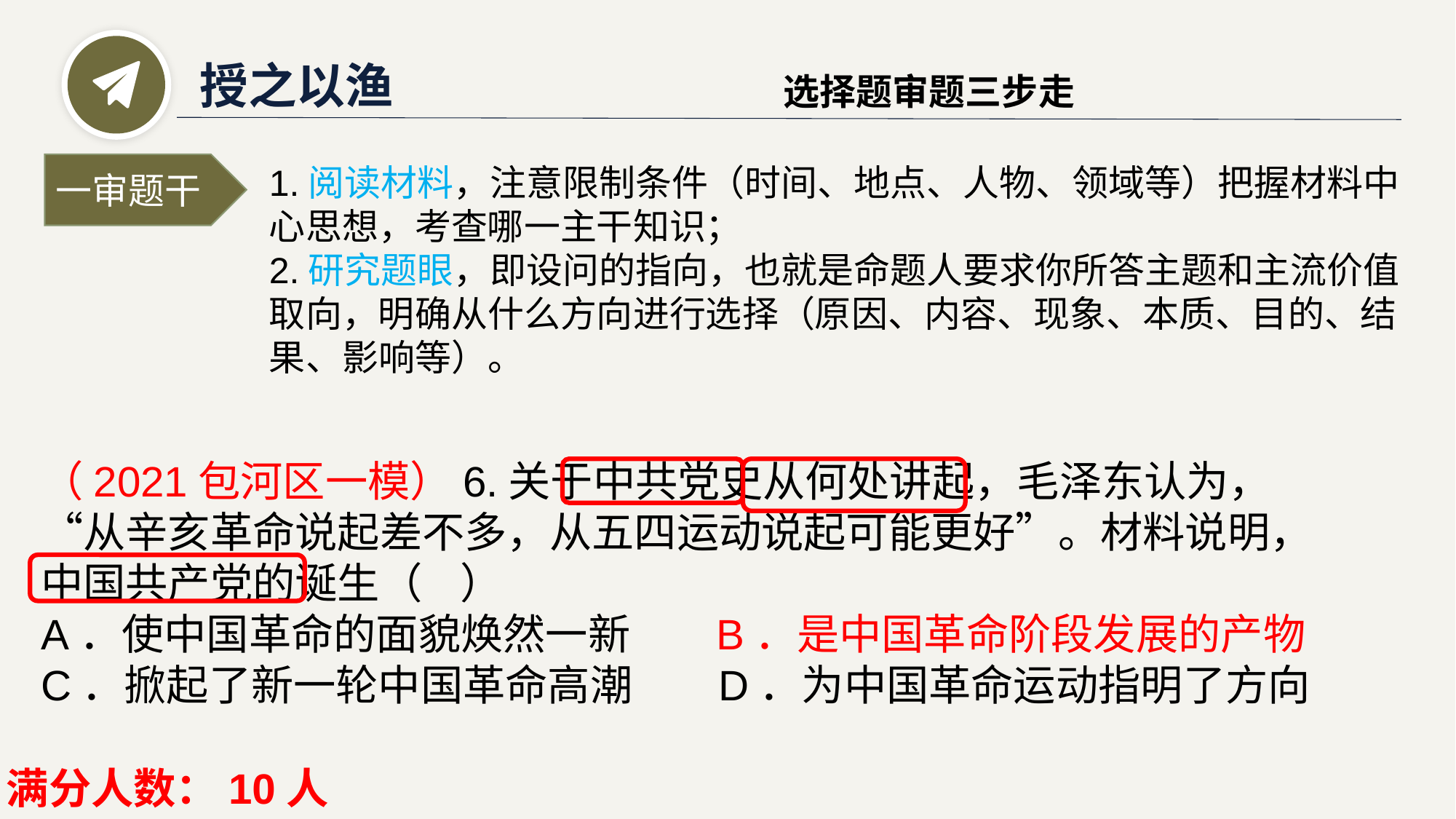

授之以渔

选择题审题三步走

一审题干
1.阅读材料，注意限制条件（时间、地点、人物、领域等）把握材料中心思想，考查哪一主干知识；
2.研究题眼，即设问的指向，也就是命题人要求你所答主题和主流价值取向，明确从什么方向进行选择（原因、内容、现象、本质、目的、结果、影响等）。
（2021包河区一模）6.关于中共党史从何处讲起，毛泽东认为，“从辛亥革命说起差不多，从五四运动说起可能更好”。材料说明，中国共产党的诞生（    ）
A．使中国革命的面貌焕然一新        B．是中国革命阶段发展的产物
C．掀起了新一轮中国革命高潮        D．为中国革命运动指明了方向

满分人数：10人